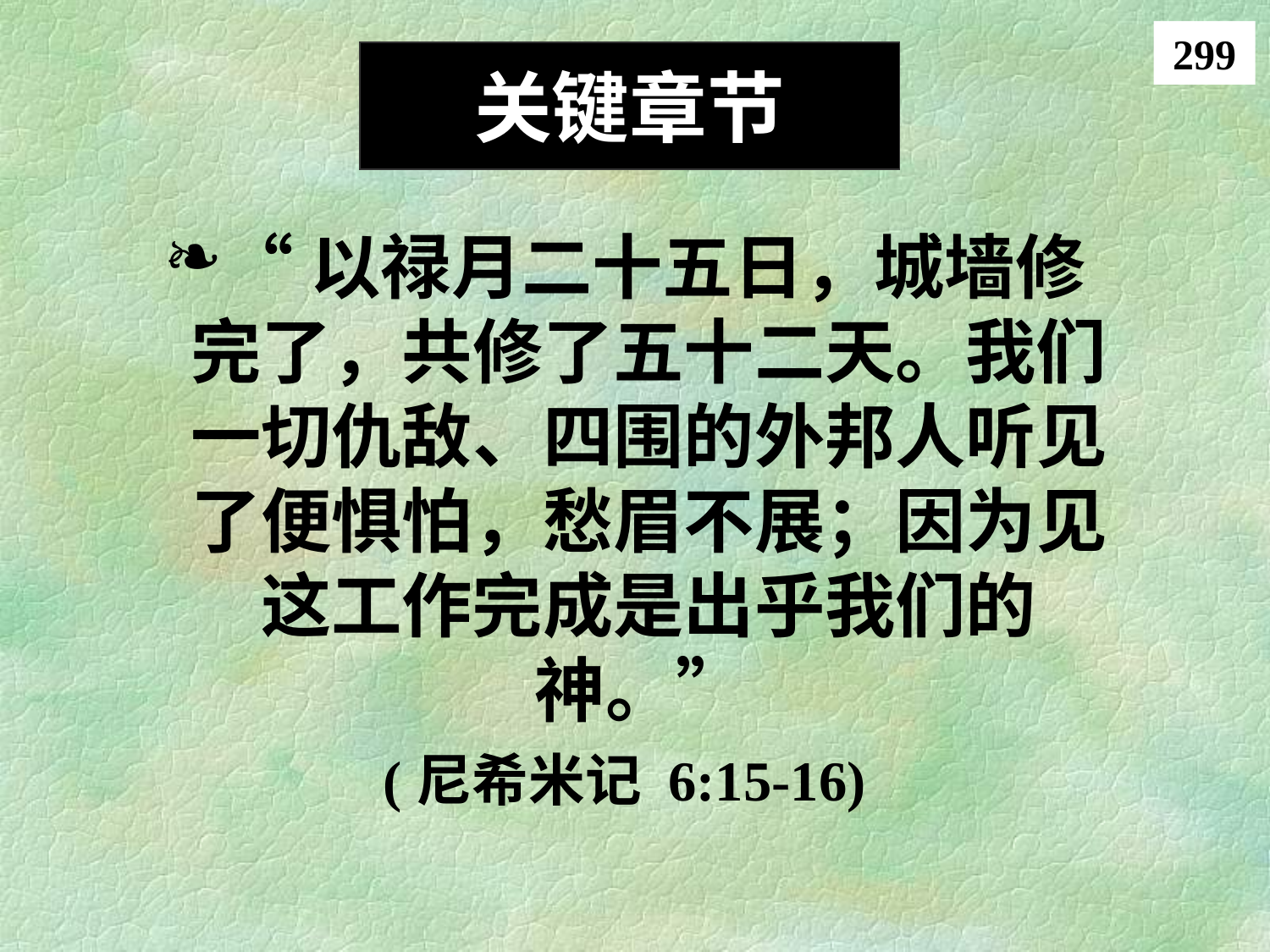

299
关键章节
“以禄月二十五日，城墙修完了，共修了五十二天。我们一切仇敌、四围的外邦人听见了便惧怕，愁眉不展；因为见这工作完成是出乎我们的神。”
(尼希米记 6:15-16)